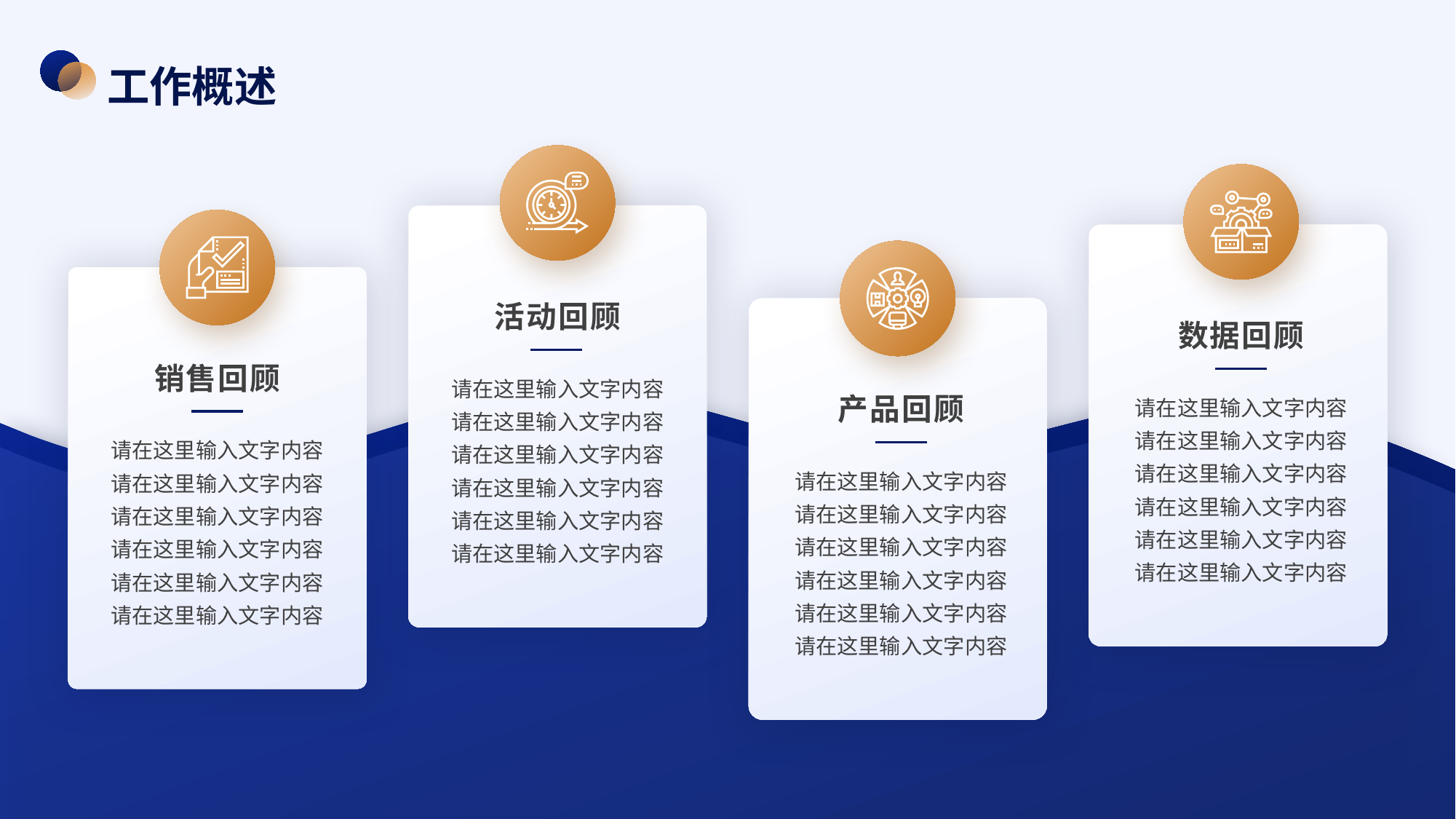

工作概述

活动回顾

数据回顾
销售回顾
请在这里输入文字内容
请在这里输入文字内容
请在这里输入文字内容
请在这里输入文字内容
请在这里输入文字内容
请在这里输入文字内容
产品回顾
请在这里输入文字内容
请在这里输入文字内容
请在这里输入文字内容
请在这里输入文字内容
请在这里输入文字内容
请在这里输入文字内容

请在这里输入文字内容
请在这里输入文字内容
请在这里输入文字内容
请在这里输入文字内容
请在这里输入文字内容
请在这里输入文字内容
请在这里输入文字内容
请在这里输入文字内容
请在这里输入文字内容
请在这里输入文字内容
请在这里输入文字内容
请在这里输入文字内容